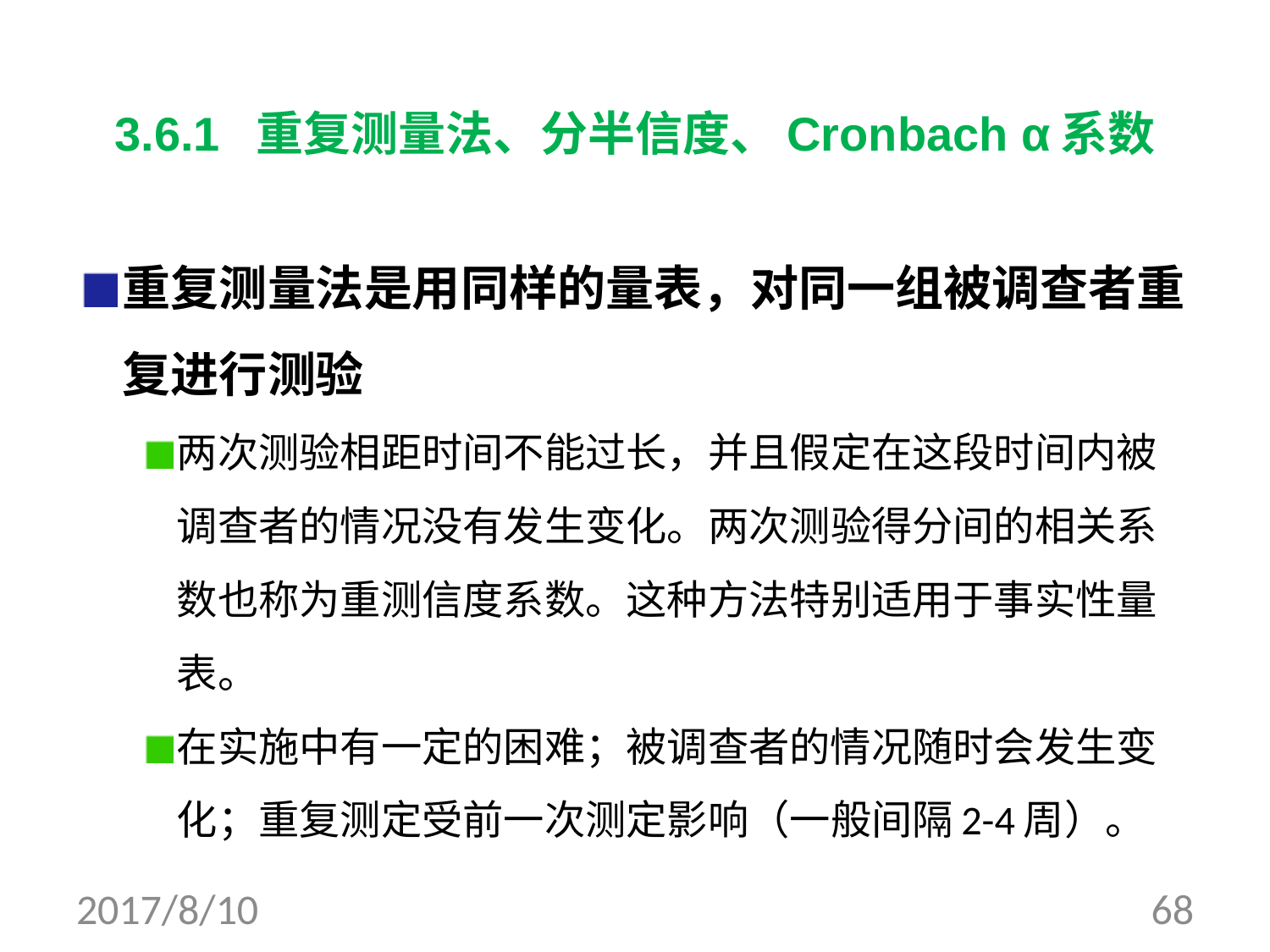

# 3.6.1  重复测量法、分半信度、Cronbach α系数
重复测量法是用同样的量表，对同一组被调查者重复进行测验
两次测验相距时间不能过长，并且假定在这段时间内被调查者的情况没有发生变化。两次测验得分间的相关系数也称为重测信度系数。这种方法特别适用于事实性量表。
在实施中有一定的困难；被调查者的情况随时会发生变化；重复测定受前一次测定影响（一般间隔2-4周）。
2017/8/10
68